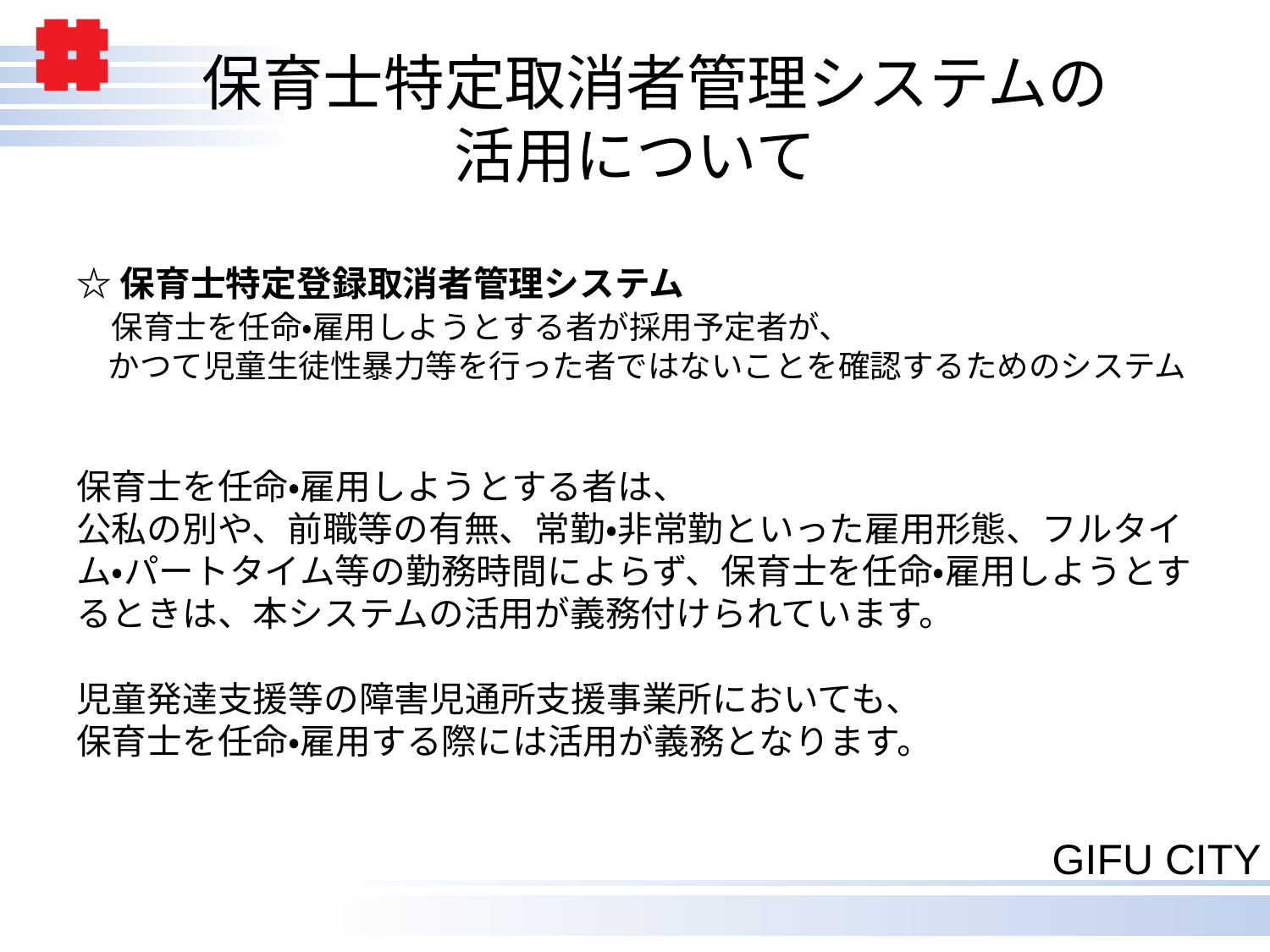

# 保育士特定取消者管理システムの 活用について
☆保育士特定登録取消者管理システム
　保育士を任命・雇用しようとする者が採用予定者が、
　かつて児童生徒性暴力等を行った者ではないことを確認するためのシステム

保育士を任命・雇用しようとする者は、
公私の別や、前職等の有無、常勤・非常勤といった雇用形態、フルタイム・パートタイム等の勤務時間によらず、保育士を任命・雇用しようとするときは、本システムの活用が義務付けられています。

児童発達支援等の障害児通所支援事業所においても、
保育士を任命・雇用する際には活用が義務となります。